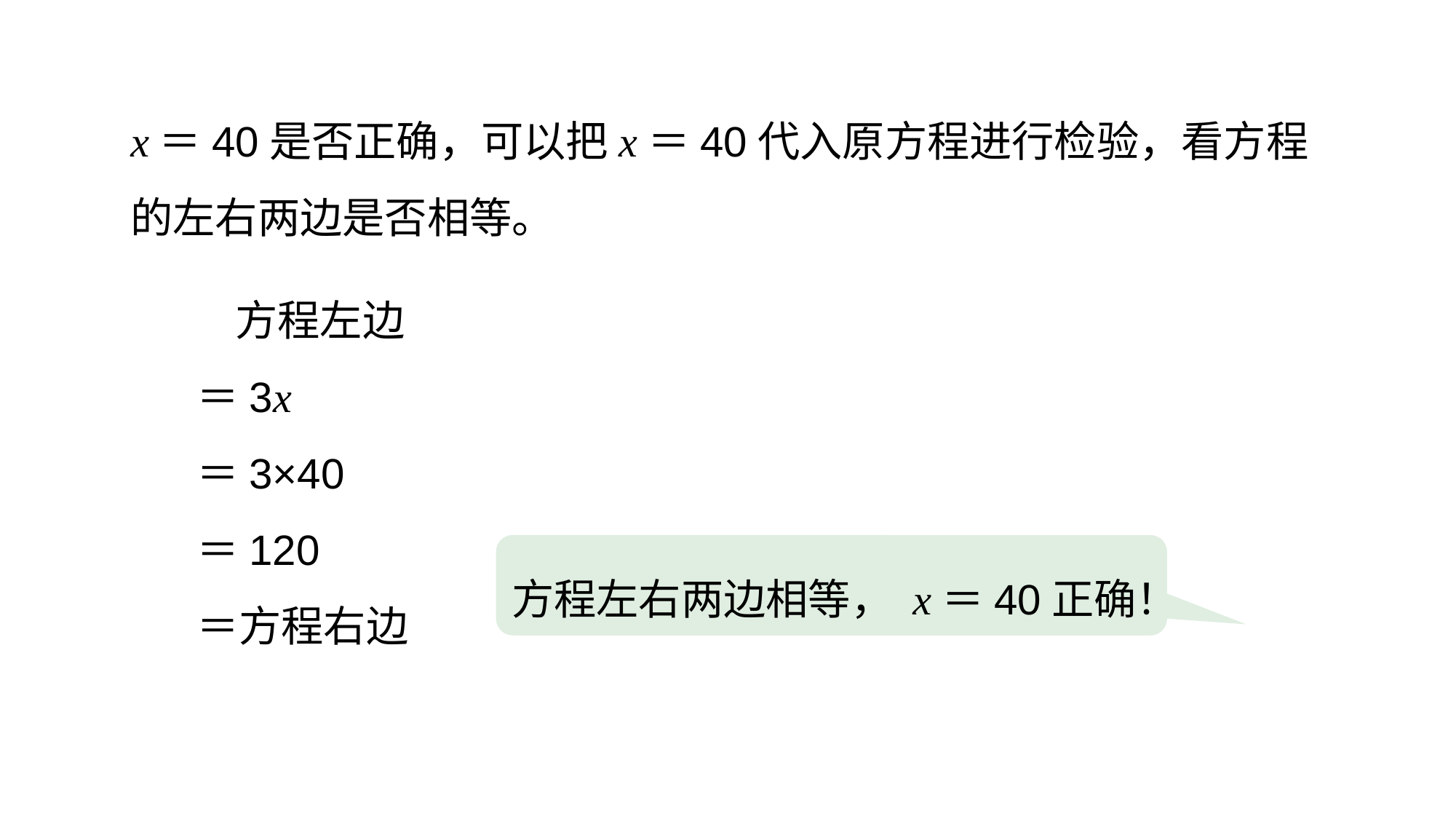

x＝40是否正确，可以把x＝40代入原方程进行检验，看方程的左右两边是否相等。
   方程左边
＝3x
＝3×40
＝120
＝方程右边
方程左右两边相等， x＝40正确！